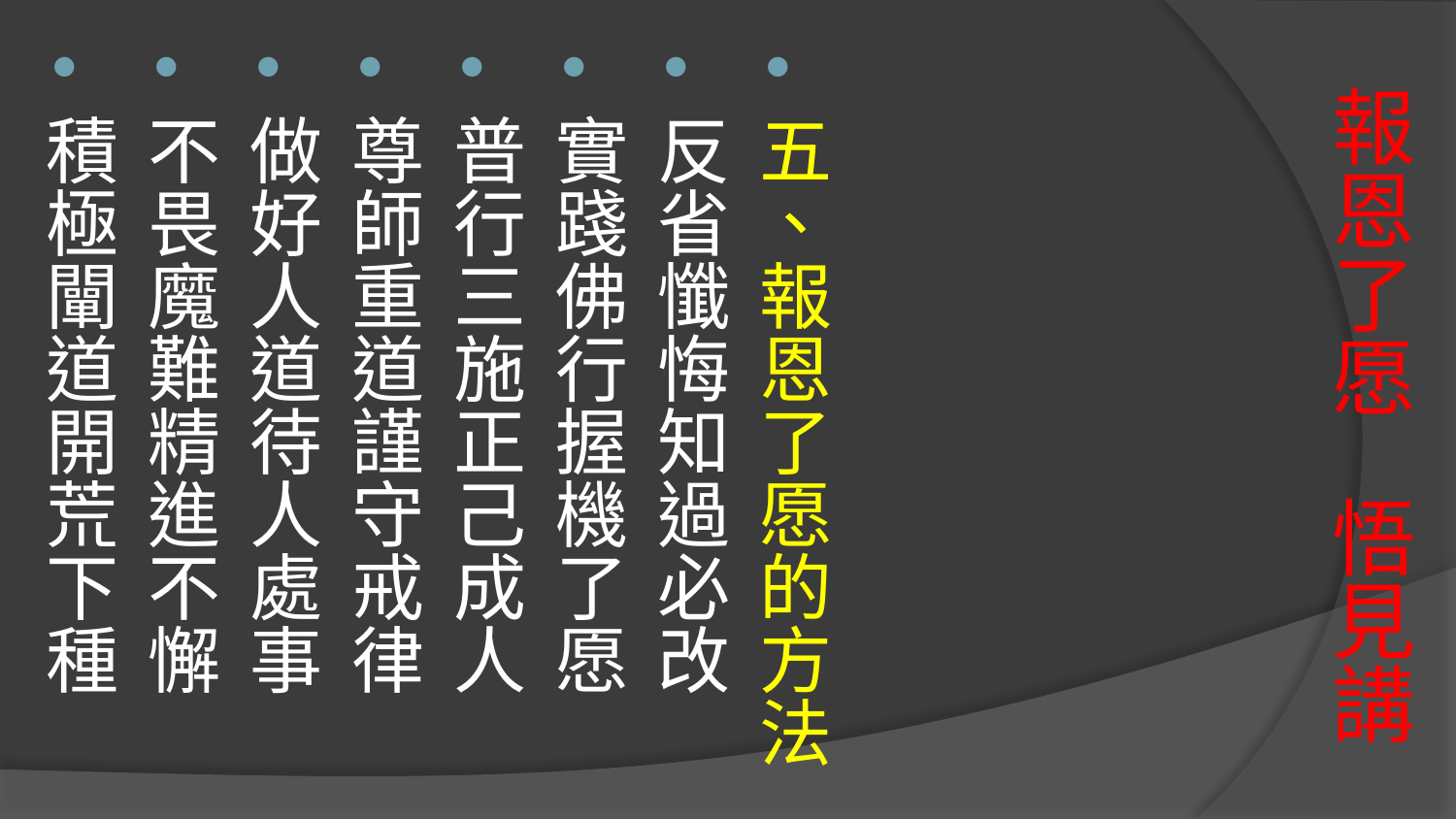

五、報恩了愿的方法
反省懺悔知過必改
實踐佛行握機了愿
普行三施正己成人
尊師重道謹守戒律
做好人道待人處事
不畏魔難精進不懈
積極闡道開荒下種
# 報恩了愿    悟見講